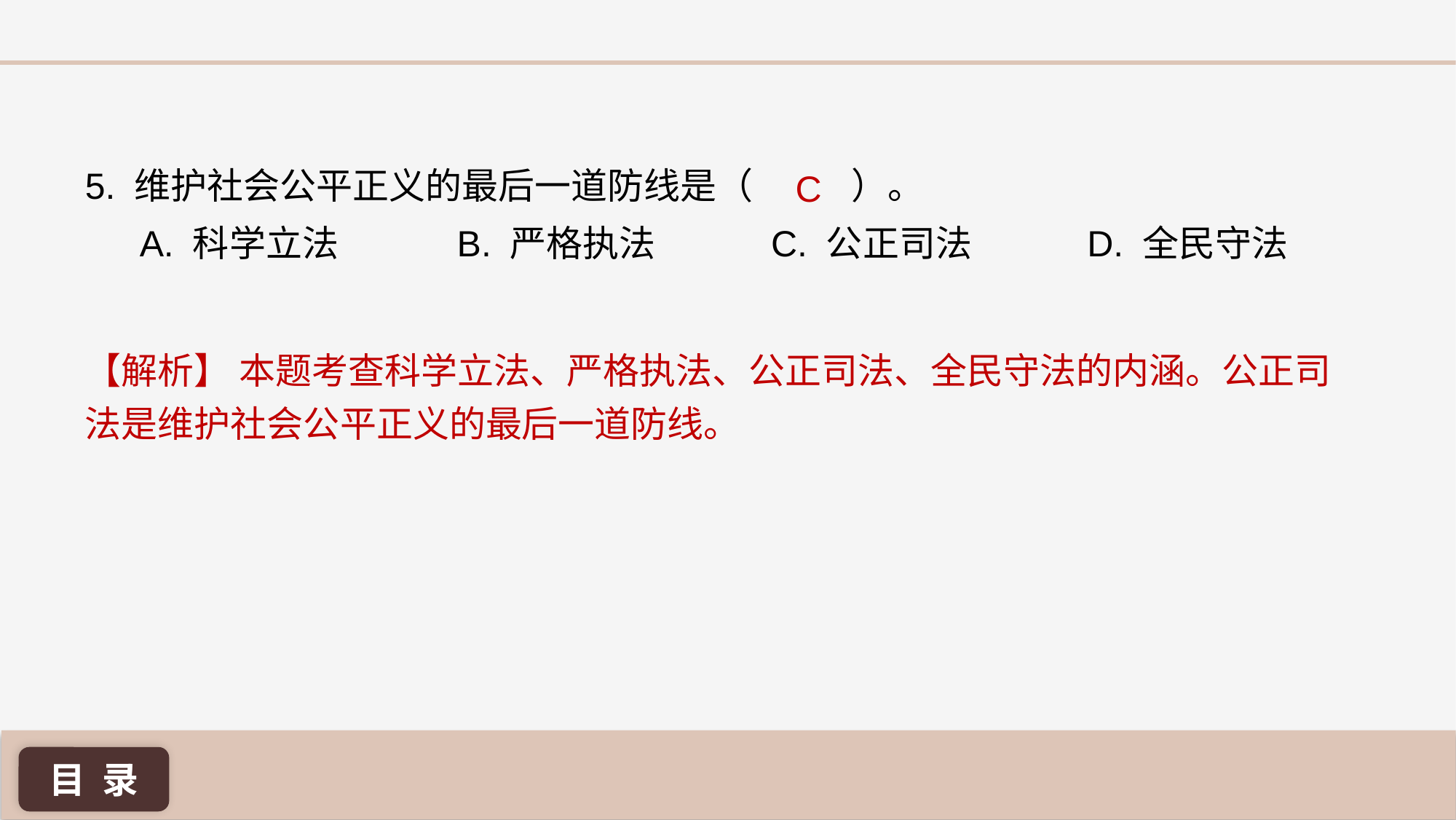

5. 维护社会公平正义的最后一道防线是（            ）。
A. 科学立法 	           B. 严格执法             C. 公正司法             D. 全民守法
C
【解析】 本题考查科学立法、严格执法、公正司法、全民守法的内涵。公正司法是维护社会公平正义的最后一道防线。